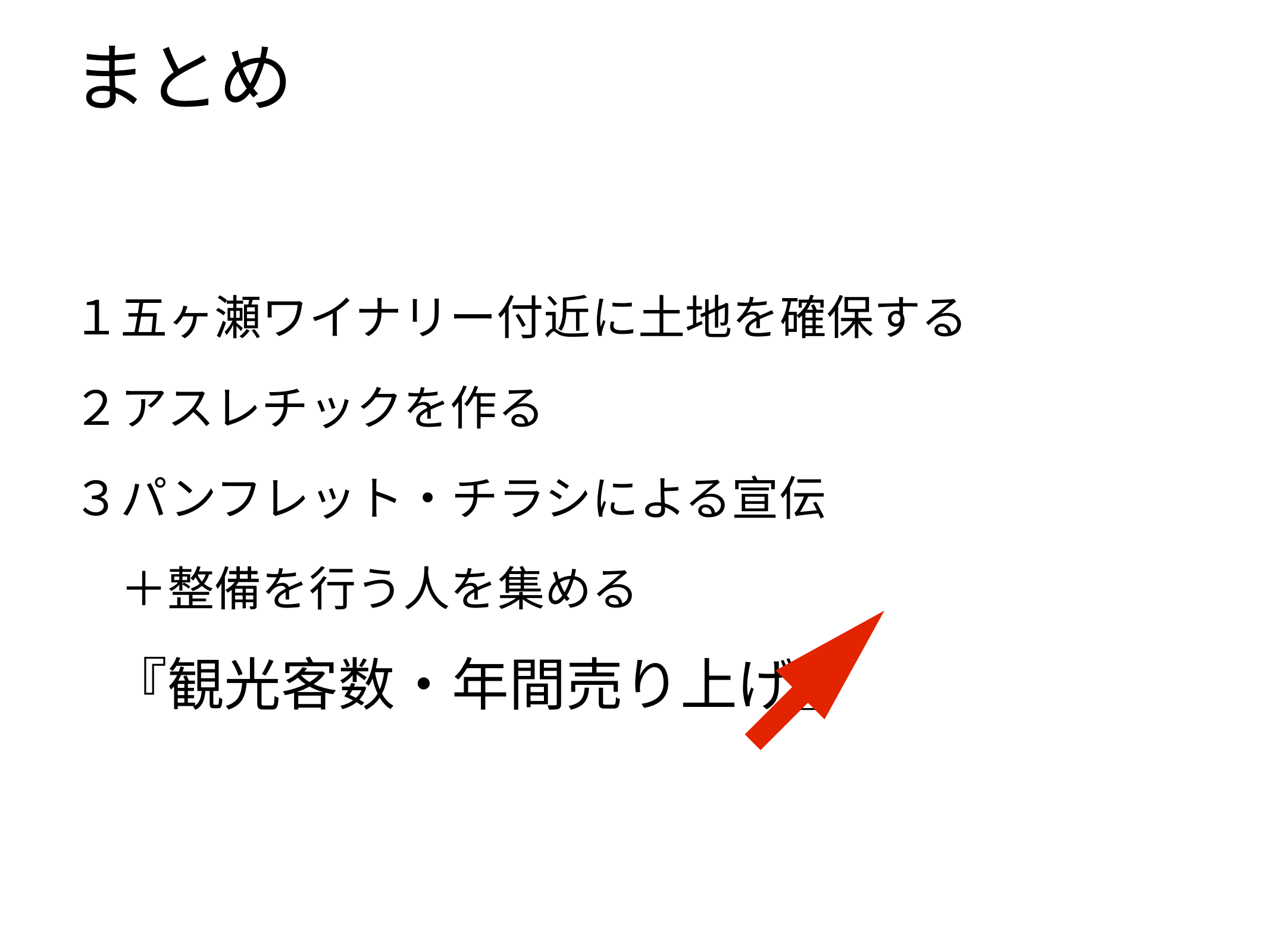

# まとめ

１五ヶ瀬ワイナリー付近に土地を確保する
２アスレチックを作る
３パンフレット・チラシによる宣伝
　＋整備を行う人を集める
　『観光客数・年間売り上げ』